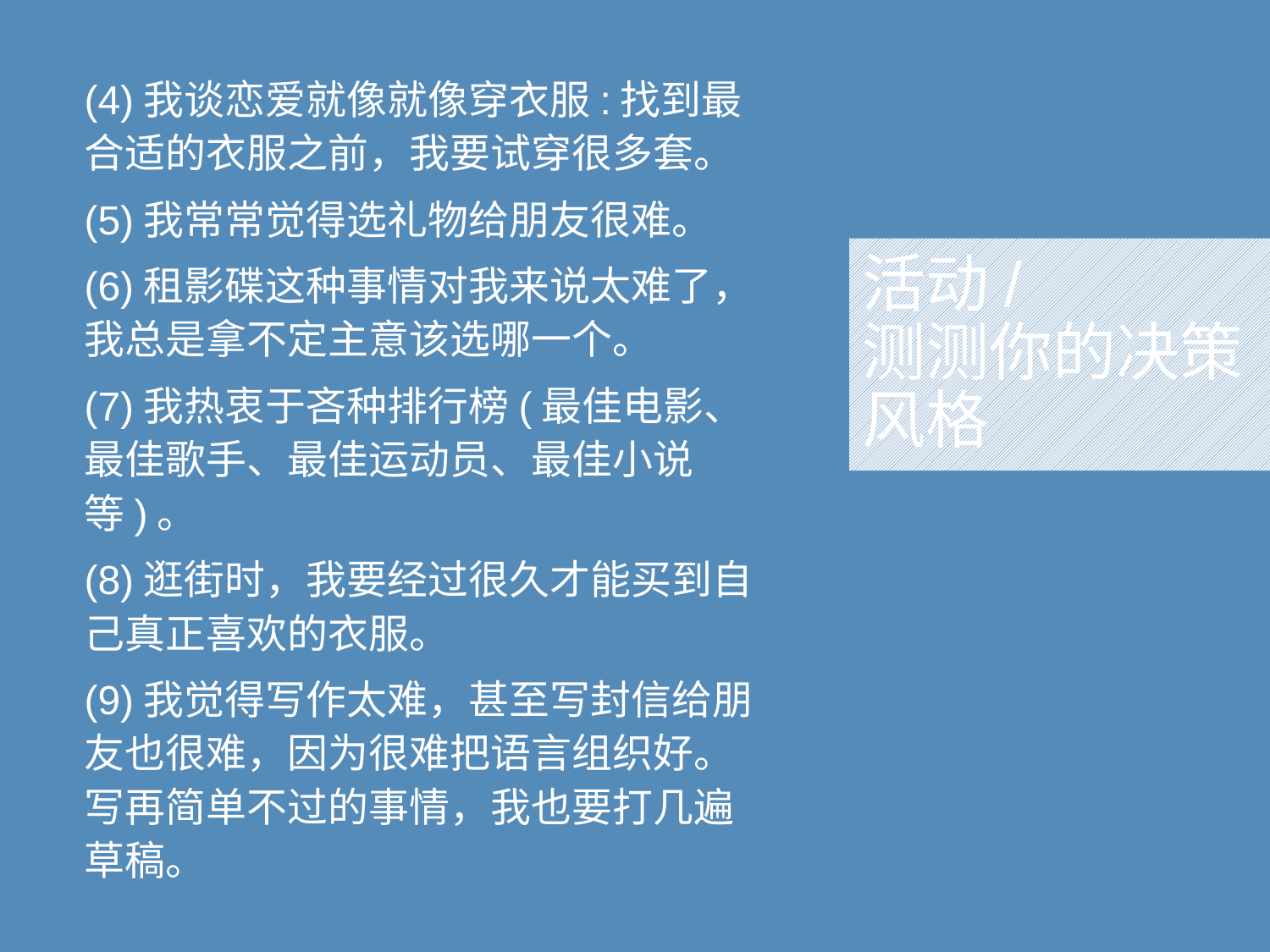

(4)我谈恋爱就像就像穿衣服:找到最合适的衣服之前，我要试穿很多套。
(5)我常常觉得选礼物给朋友很难。
(6)租影碟这种事情对我来说太难了，我总是拿不定主意该选哪一个。
(7)我热衷于吝种排行榜(最佳电影、最佳歌手、最佳运动员、最佳小说等)。
(8)逛街时，我要经过很久才能买到自己真正喜欢的衣服。
(9)我觉得写作太难，甚至写封信给朋友也很难，因为很难把语言组织好。写再简单不过的事情，我也要打几遍草稿。
# 活动/ 测测你的决策风格